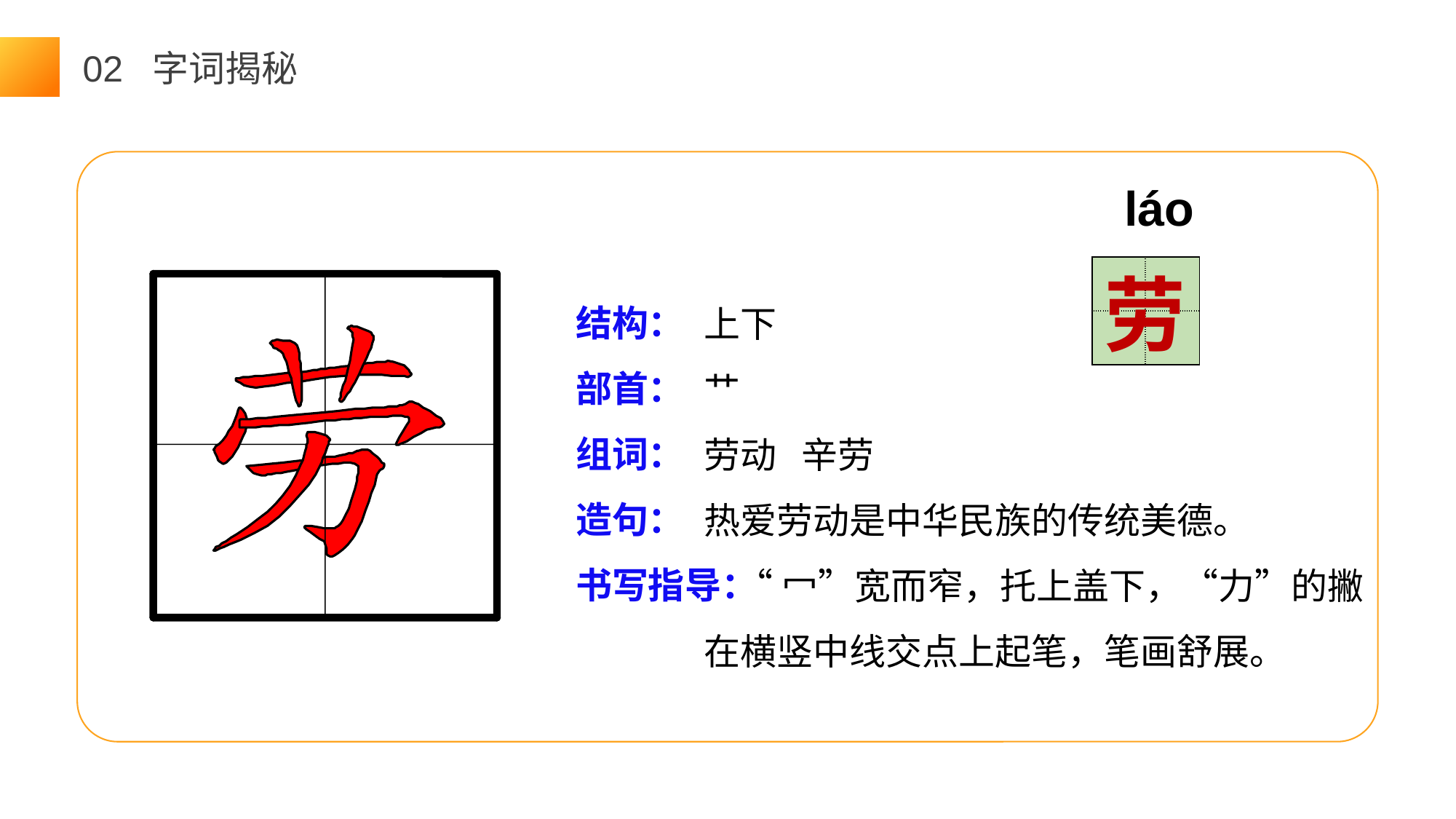

02  字词揭秘
láo
|  |  |
| --- | --- |
|  |  |
劳
结构：
部首：
组词：
造句：
书写指导：

上下
艹
劳动   辛劳
热爱劳动是中华民族的传统美德。
    “冖”宽而窄，托上盖下，“力”的撇在横竖中线交点上起笔，笔画舒展。